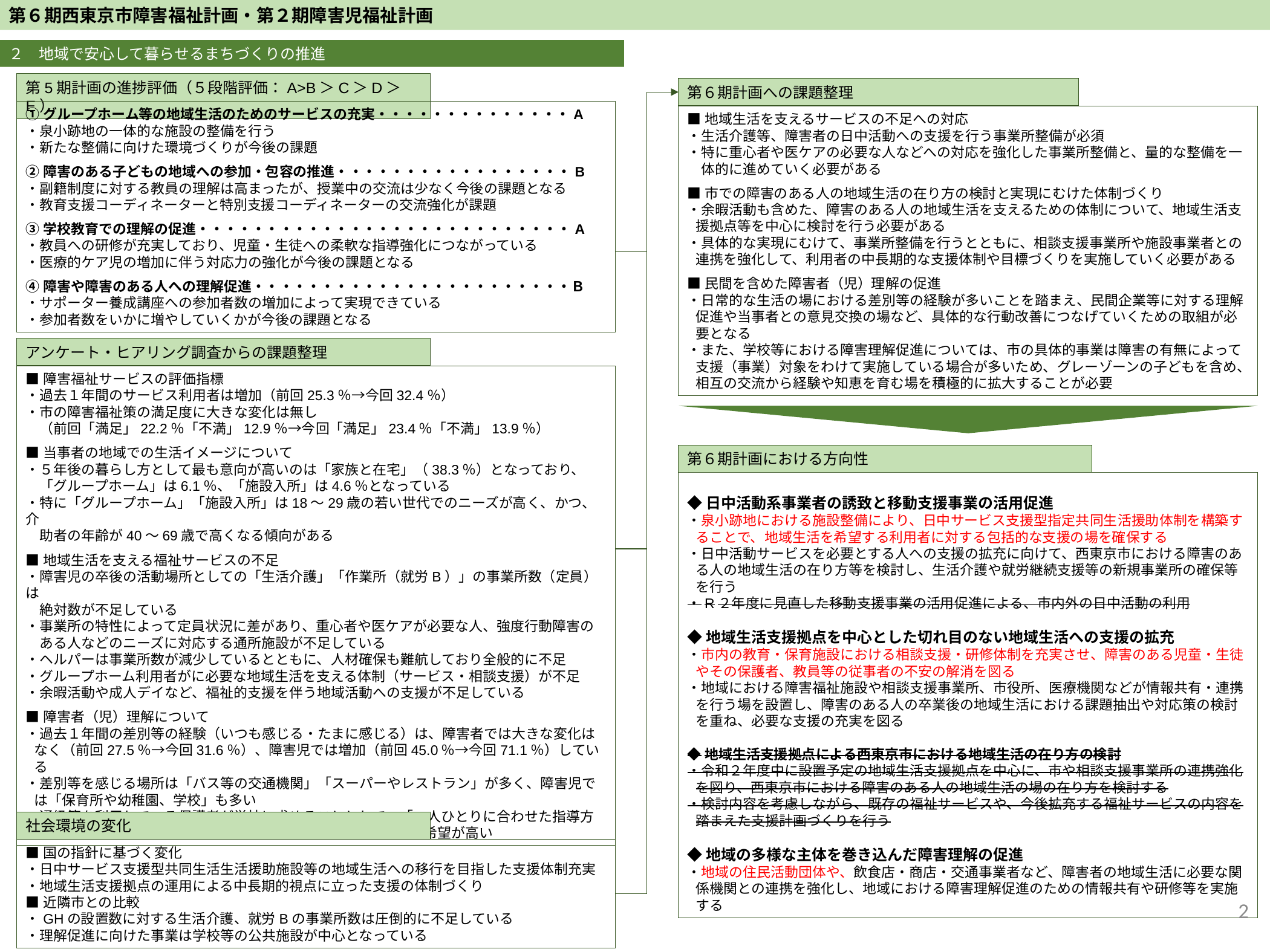

第６期西東京市障害福祉計画・第２期障害児福祉計画
２　地域で安心して暮らせるまちづくりの推進
第5期計画の進捗評価（５段階評価：A>B＞C＞D＞E）
①グループホーム等の地域生活のためのサービスの充実・・・・・・・・・・・・・・A
・泉小跡地の一体的な施設の整備を行う
・新たな整備に向けた環境づくりが今後の課題
②障害のある子どもの地域への参加・包容の推進・・・・・・・・・・・・・・・・・B
・副籍制度に対する教員の理解は高まったが、授業中の交流は少なく今後の課題となる
・教育支援コーディネーターと特別支援コーディネーターの交流強化が課題
③学校教育での理解の促進・・・・・・・・・・・・・・・・・・・・・・・・・・・A
・教員への研修が充実しており、児童・生徒への柔軟な指導強化につながっている
・医療的ケア児の増加に伴う対応力の強化が今後の課題となる
④障害や障害のある人への理解促進・・・・・・・・・・・・・・・・・・・・・・・Ｂ
・サポーター養成講座への参加者数の増加によって実現できている
・参加者数をいかに増やしていくかが今後の課題となる
第６期計画への課題整理
■地域生活を支えるサービスの不足への対応
・生活介護等、障害者の日中活動への支援を行う事業所整備が必須
・特に重心者や医ケアの必要な人などへの対応を強化した事業所整備と、量的な整備を一
　体的に進めていく必要がある
■市での障害のある人の地域生活の在り方の検討と実現にむけた体制づくり
・余暇活動も含めた、障害のある人の地域生活を支えるための体制について、地域生活支援拠点等を中心に検討を行う必要がある
・具体的な実現にむけて、事業所整備を行うとともに、相談支援事業所や施設事業者との連携を強化して、利用者の中長期的な支援体制や目標づくりを実施していく必要がある
■民間を含めた障害者（児）理解の促進
・日常的な生活の場における差別等の経験が多いことを踏まえ、民間企業等に対する理解促進や当事者との意見交換の場など、具体的な行動改善につなげていくための取組が必要となる
・また、学校等における障害理解促進については、市の具体的事業は障害の有無によって支援（事業）対象をわけて実施している場合が多いため、グレーゾーンの子どもを含め、相互の交流から経験や知恵を育む場を積極的に拡大することが必要
アンケート・ヒアリング調査からの課題整理
■障害福祉サービスの評価指標
・過去１年間のサービス利用者は増加（前回25.3％→今回32.4％）
・市の障害福祉策の満足度に大きな変化は無し
　（前回「満足」22.2％「不満」12.9％→今回「満足」23.4％「不満」13.9％）
■当事者の地域での生活イメージについて
・５年後の暮らし方として最も意向が高いのは「家族と在宅」（38.3％）となっており、
　「グループホーム」は6.1％、「施設入所」は4.6％となっている
・特に「グループホーム」「施設入所」は18～29歳の若い世代でのニーズが高く、かつ、介
　助者の年齢が40～69歳で高くなる傾向がある
■地域生活を支える福祉サービスの不足
・障害児の卒後の活動場所としての「生活介護」「作業所（就労B）」の事業所数（定員）は
　絶対数が不足している
・事業所の特性によって定員状況に差があり、重心者や医ケアが必要な人、強度行動障害の
　ある人などのニーズに対応する通所施設が不足している
・ヘルパーは事業所数が減少しているとともに、人材確保も難航しており全般的に不足
・グループホーム利用者がに必要な地域生活を支える体制（サービス・相談支援）が不足
・余暇活動や成人デイなど、福祉的支援を伴う地域活動への支援が不足している
■障害者（児）理解について
・過去１年間の差別等の経験（いつも感じる・たまに感じる）は、障害者では大きな変化はなく（前回27.5％→今回31.6％）、障害児では増加（前回45.0％→今回71.1％）している
・差別等を感じる場所は「バス等の交通機関」「スーパーやレストラン」が多く、障害児では「保育所や幼稚園、学校」も多い
・通級等を利用している保護者が学校に求めることとして、「一人ひとりに合わせた指導方法」や「子どもに関する相談への対応」などの柔軟な対応への希望が高い

第６期計画における方向性

◆日中活動系事業者の誘致と移動支援事業の活用促進
・泉小跡地における施設整備により、日中サービス支援型指定共同生活援助体制を構築することで、地域生活を希望する利用者に対する包括的な支援の場を確保する
・日中活動サービスを必要とする人への支援の拡充に向けて、西東京市における障害のある人の地域生活の在り方等を検討し、生活介護や就労継続支援等の新規事業所の確保等を行う
・R２年度に見直した移動支援事業の活用促進による、市内外の日中活動の利用

◆地域生活支援拠点を中心とした切れ目のない地域生活への支援の拡充
・市内の教育・保育施設における相談支援・研修体制を充実させ、障害のある児童・生徒やその保護者、教員等の従事者の不安の解消を図る
・地域における障害福祉施設や相談支援事業所、市役所、医療機関などが情報共有・連携を行う場を設置し、障害のある人の卒業後の地域生活における課題抽出や対応策の検討を重ね、必要な支援の充実を図る

◆地域生活支援拠点による西東京市における地域生活の在り方の検討
・令和２年度中に設置予定の地域生活支援拠点を中心に、市や相談支援事業所の連携強化を図り、西東京市における障害のある人の地域生活の場の在り方を検討する
・検討内容を考慮しながら、既存の福祉サービスや、今後拡充する福祉サービスの内容を踏まえた支援計画づくりを行う

◆地域の多様な主体を巻き込んだ障害理解の促進
・地域の住民活動団体や、飲食店・商店・交通事業者など、障害者の地域生活に必要な関係機関との連携を強化し、地域における障害理解促進のための情報共有や研修等を実施する
社会環境の変化
■国の指針に基づく変化
・日中サービス支援型共同生活生活援助施設等の地域生活への移行を目指した支援体制充実
・地域生活支援拠点の運用による中長期的視点に立った支援の体制づくり
■近隣市との比較
・GHの設置数に対する生活介護、就労Bの事業所数は圧倒的に不足している
・理解促進に向けた事業は学校等の公共施設が中心となっている
2